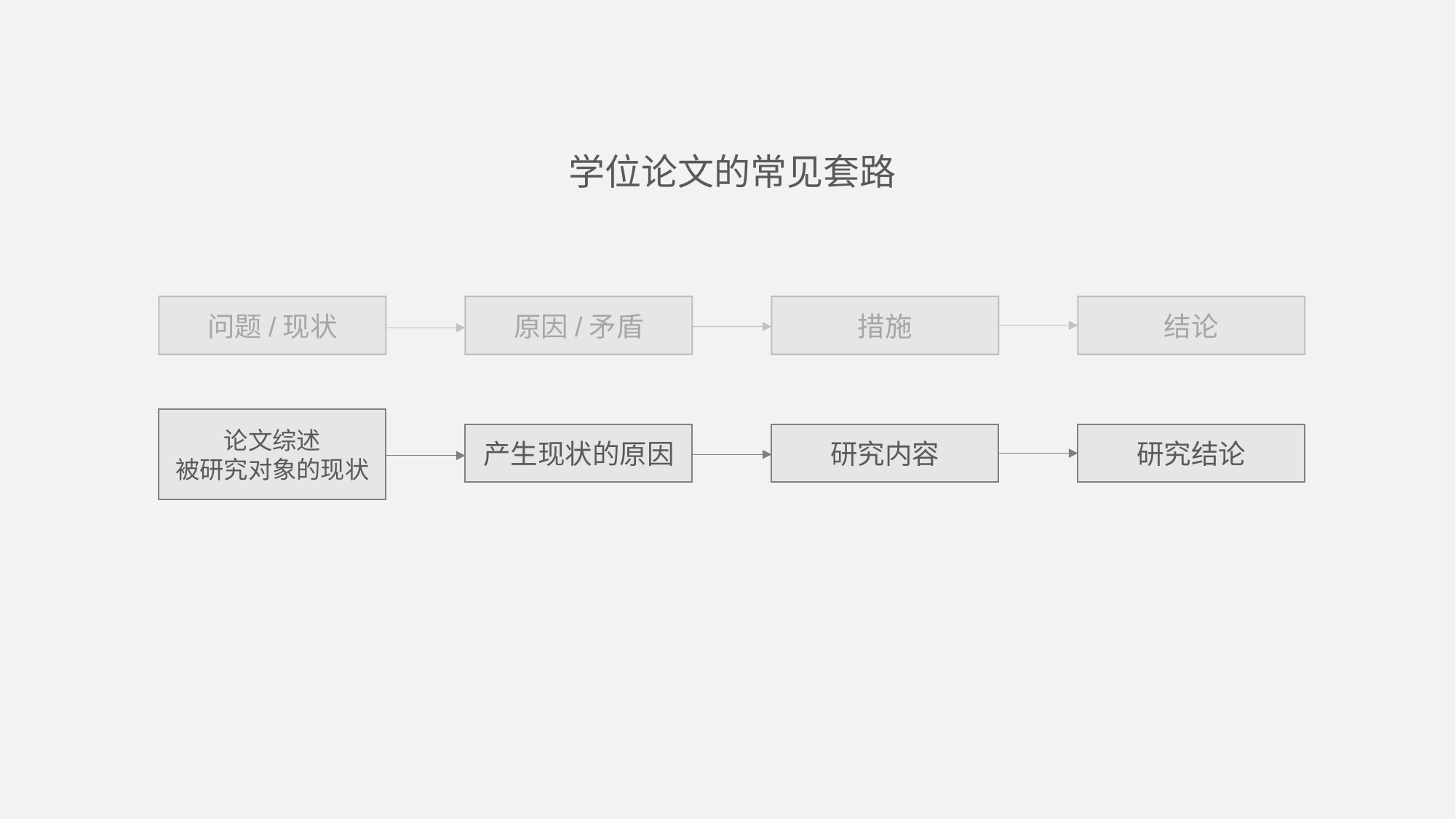

学位论文的常见套路
结论
问题/现状
原因/矛盾
措施
论文综述
被研究对象的现状
研究结论
产生现状的原因
研究内容